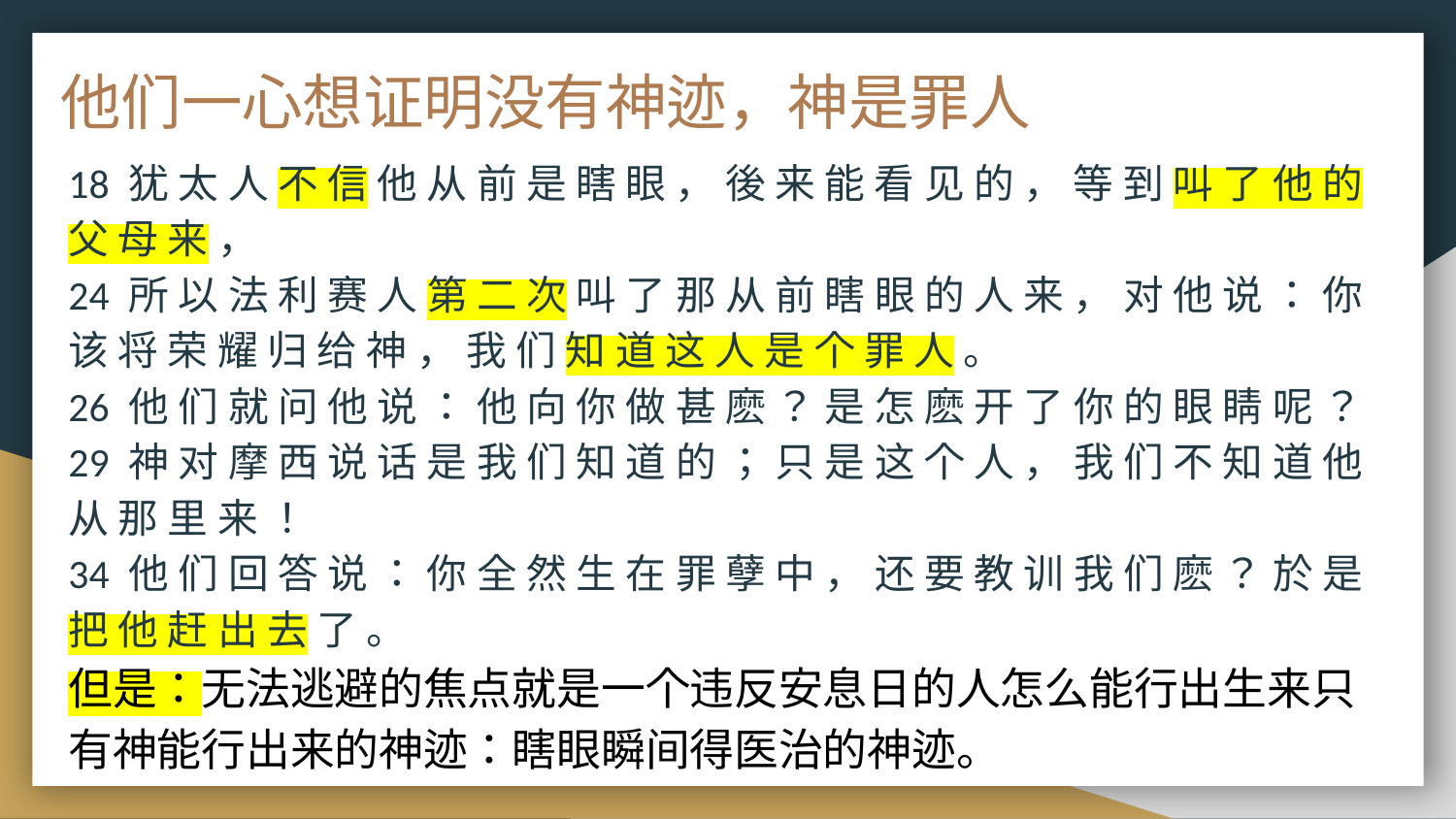

#
他们一心想证明没有神迹，神是罪人
18 犹 太 人 不 信 他 从 前 是 瞎 眼 ， 後 来 能 看 见 的 ， 等 到 叫 了 他 的 父 母 来 ，
24 所 以 法 利 赛 人 第 二 次 叫 了 那 从 前 瞎 眼 的 人 来 ， 对 他 说 ： 你 该 将 荣 耀 归 给 神 ， 我 们 知 道 这 人 是 个 罪 人 。
26 他 们 就 问 他 说 ： 他 向 你 做 甚 麽 ？ 是 怎 麽 开 了 你 的 眼 睛 呢 ？
29 神 对 摩 西 说 话 是 我 们 知 道 的 ； 只 是 这 个 人 ， 我 们 不 知 道 他 从 那 里 来 ！
34 他 们 回 答 说 ： 你 全 然 生 在 罪 孽 中 ， 还 要 教 训 我 们 麽 ？ 於 是 把 他 赶 出 去 了 。
但是：无法逃避的焦点就是一个违反安息日的人怎么能行出生来只有神能行出来的神迹：瞎眼瞬间得医治的神迹。